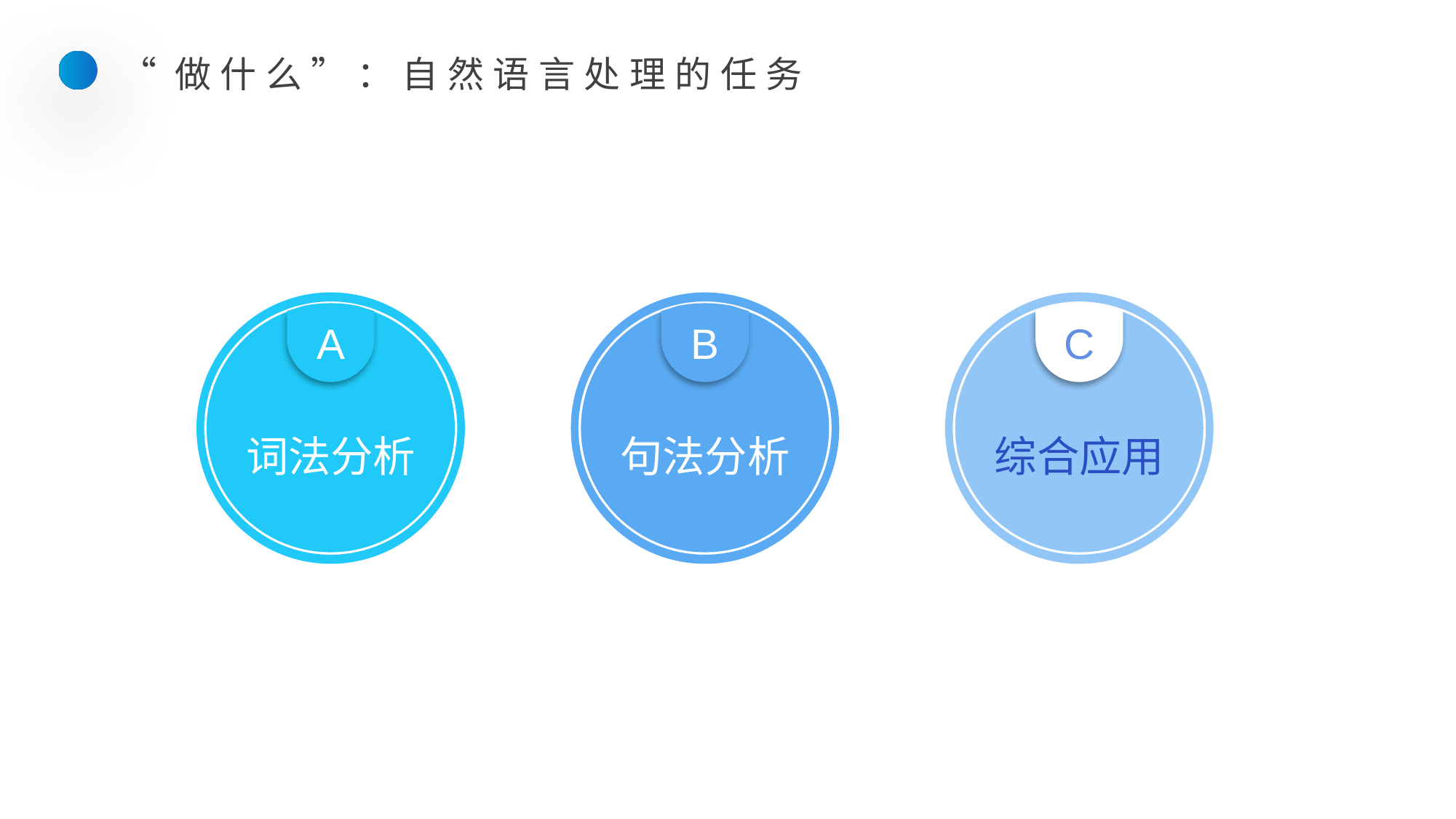

“做什么”：自然语言处理的任务

词法分析
A
句法分析
B
综合应用
C
03